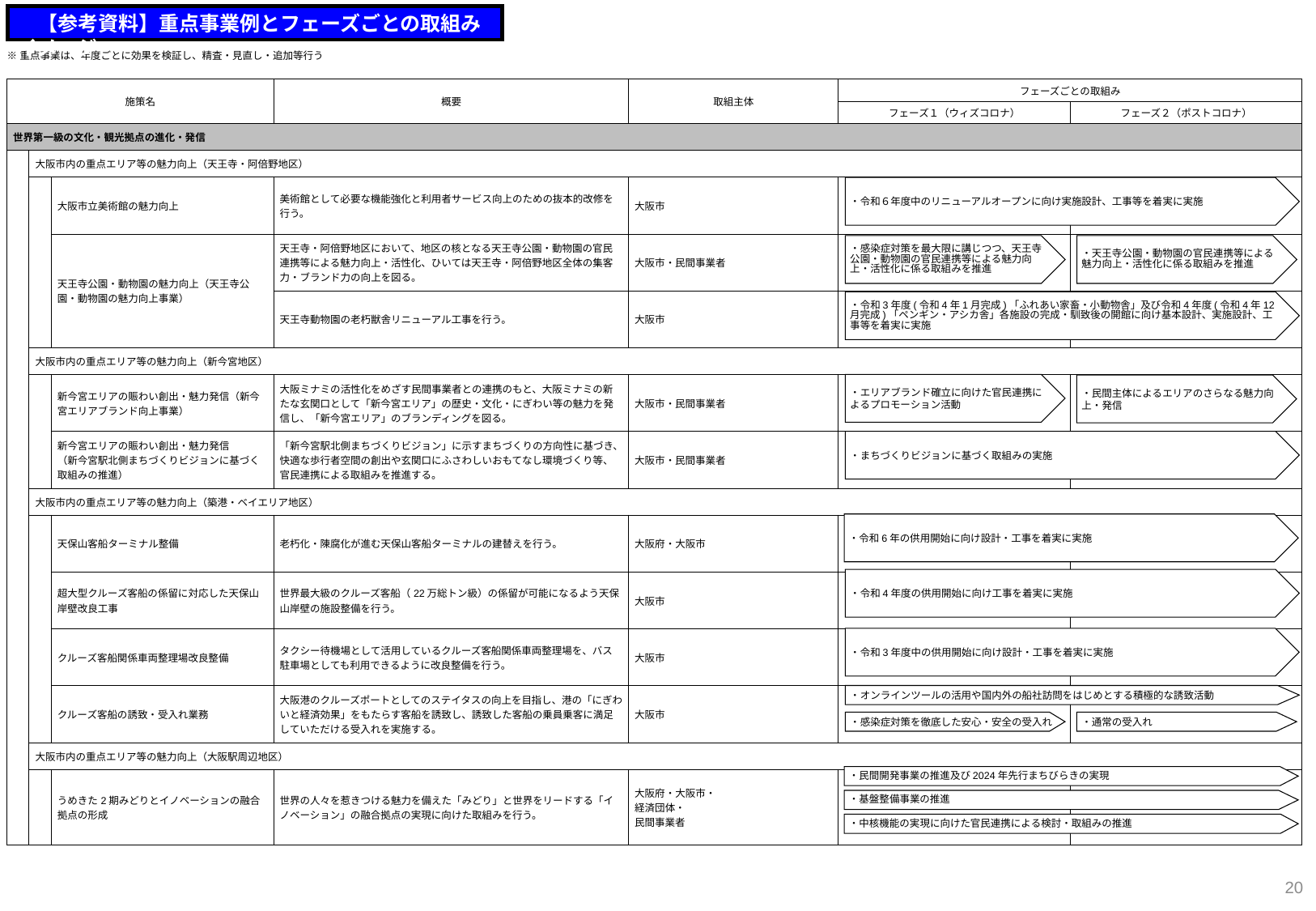

【参考資料】重点事業例とフェーズごとの取組みイメージ
|  |  |  |  |  |  |  |
| --- | --- | --- | --- | --- | --- | --- |
| ※重点事業は、年度ごとに効果を検証し、精査・見直し・追加等行う |  |  |  |  |  |  |
| 施策名 |  |  | 概要 | 取組主体 | フェーズごとの取組み |  |
|  |  |  |  |  | フェーズ１（ウィズコロナ） | フェーズ２（ポストコロナ） |
| 世界第一級の文化・観光拠点の進化・発信 |  |  |  |  |  |  |
|  | 大阪市内の重点エリア等の魅力向上（天王寺・阿倍野地区） |  |  |  |  |  |
|  |  | 大阪市立美術館の魅力向上 | 美術館として必要な機能強化と利用者サービス向上のための抜本的改修を行う。 | 大阪市 |  |  |
|  |  | 天王寺公園・動物園の魅力向上（天王寺公園・動物園の魅力向上事業） | 天王寺・阿倍野地区において、地区の核となる天王寺公園・動物園の官民連携等による魅力向上・活性化、ひいては天王寺・阿倍野地区全体の集客力・ブランド力の向上を図る。 | 大阪市・民間事業者 |  |  |
|  |  |  | 天王寺動物園の老朽獣舎リニューアル工事を行う。 | 大阪市 |  |  |
|  | 大阪市内の重点エリア等の魅力向上（新今宮地区） |  |  |  |  |  |
|  |  | 新今宮エリアの賑わい創出・魅力発信（新今宮エリアブランド向上事業） | 大阪ミナミの活性化をめざす民間事業者との連携のもと、大阪ミナミの新たな玄関口として「新今宮エリア」の歴史・文化・にぎわい等の魅力を発信し、「新今宮エリア」のブランディングを図る。 | 大阪市・民間事業者 |  |  |
|  |  | 新今宮エリアの賑わい創出・魅力発信 （新今宮駅北側まちづくりビジョンに基づく取組みの推進） | 「新今宮駅北側まちづくりビジョン」に示すまちづくりの方向性に基づき、快適な歩行者空間の創出や玄関口にふさわしいおもてなし環境づくり等、官民連携による取組みを推進する。 | 大阪市・民間事業者 |  |  |
|  | 大阪市内の重点エリア等の魅力向上（築港・ベイエリア地区） |  |  |  |  |  |
|  |  | 天保山客船ターミナル整備 | 老朽化・陳腐化が進む天保山客船ターミナルの建替えを行う。 | 大阪府・大阪市 |  |  |
|  |  | 超大型クルーズ客船の係留に対応した天保山岸壁改良工事 | 世界最大級のクルーズ客船（22万総トン級）の係留が可能になるよう天保山岸壁の施設整備を行う。 | 大阪市 |  |  |
|  |  | クルーズ客船関係車両整理場改良整備 | タクシー待機場として活用しているクルーズ客船関係車両整理場を、バス駐車場としても利用できるように改良整備を行う。 | 大阪市 |  |  |
|  |  | クルーズ客船の誘致・受入れ業務 | 大阪港のクルーズポートとしてのステイタスの向上を目指し、港の「にぎわいと経済効果」をもたらす客船を誘致し、誘致した客船の乗員乗客に満足していただける受入れを実施する。 | 大阪市 |  |  |
|  | 大阪市内の重点エリア等の魅力向上（大阪駅周辺地区） |  |  |  |  |  |
|  |  | うめきた2期みどりとイノベーションの融合拠点の形成 | 世界の人々を惹きつける魅力を備えた「みどり」と世界をリードする「イノベーション」の融合拠点の実現に向けた取組みを行う。 | 大阪府・大阪市・ 経済団体・ 民間事業者 |  |  |
・令和６年度中のリニューアルオープンに向け実施設計、工事等を着実に実施
・感染症対策を最大限に講じつつ、天王寺公園・動物園の官民連携等による魅力向上・活性化に係る取組みを推進
・天王寺公園・動物園の官民連携等による魅力向上・活性化に係る取組みを推進
・令和3年度(令和4年1月完成)「ふれあい家畜・小動物舎」及び令和4年度(令和4年12月完成)「ペンギン・アシカ舎」各施設の完成・馴致後の開館に向け基本設計、実施設計、工事等を着実に実施
・エリアブランド確立に向けた官民連携によるプロモーション活動
・民間主体によるエリアのさらなる魅力向上・発信
・まちづくりビジョンに基づく取組みの実施
・令和6年の供用開始に向け設計・工事を着実に実施
・令和4年度の供用開始に向け工事を着実に実施
・令和3年度中の供用開始に向け設計・工事を着実に実施
・オンラインツールの活用や国内外の船社訪問をはじめとする積極的な誘致活動
・感染症対策を徹底した安心・安全の受入れ
・通常の受入れ
・民間開発事業の推進及び2024年先行まちびらきの実現
・基盤整備事業の推進
・中核機能の実現に向けた官民連携による検討・取組みの推進
20